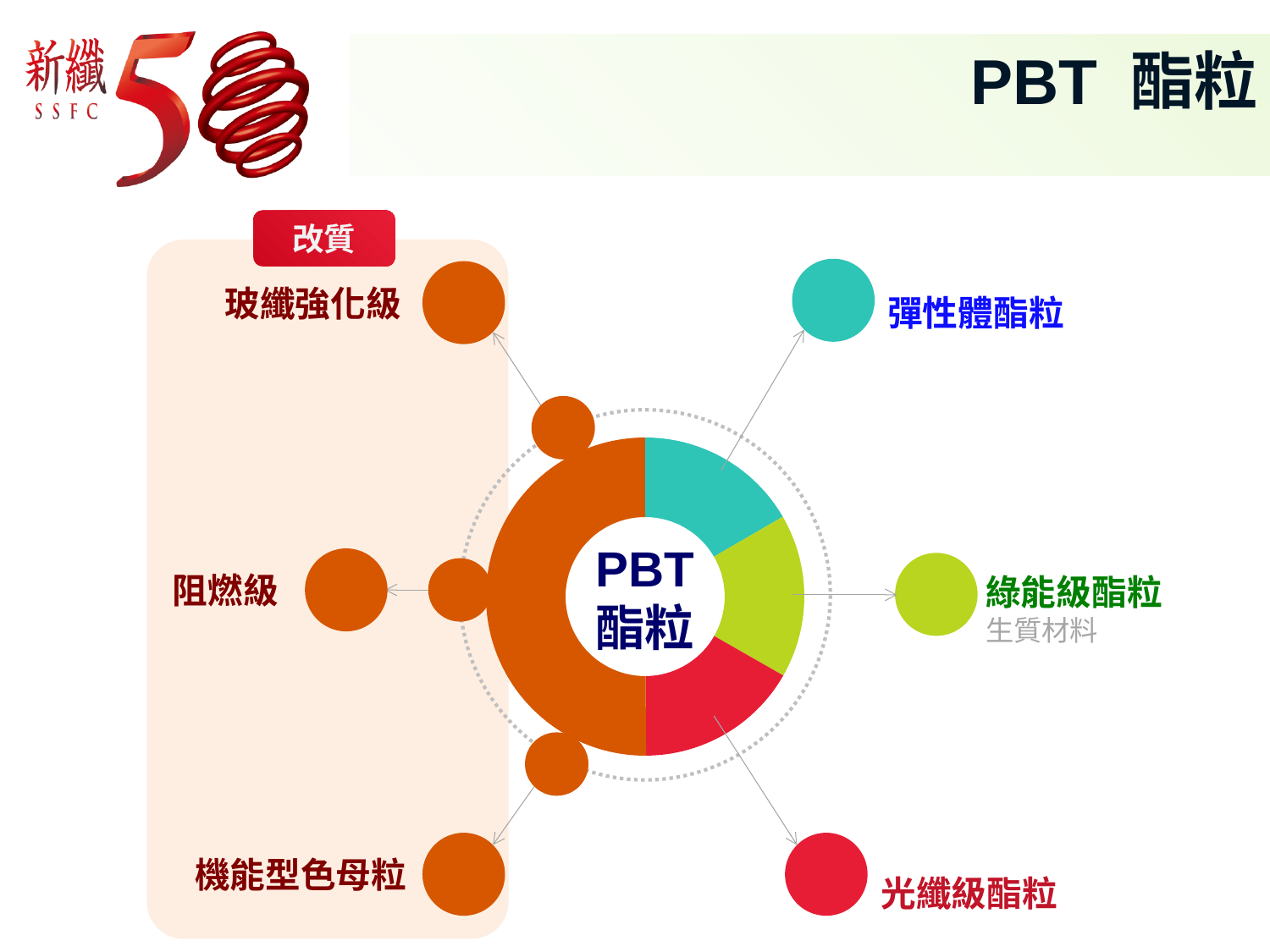

# PBT 酯粒
改質

彈性體酯粒

玻纖強化級

### Chart

| Category | Sales |
|---|---|
| 1st Qtr | 16.6 |
| 2nd Qtr | 16.6 |
| 3rd Qtr | 16.6 |
| 4th Qtr | 50.0 |
PBT
酯粒

阻燃級
綠能級酯粒
生質材料

光纖級酯粒

機能型色母粒